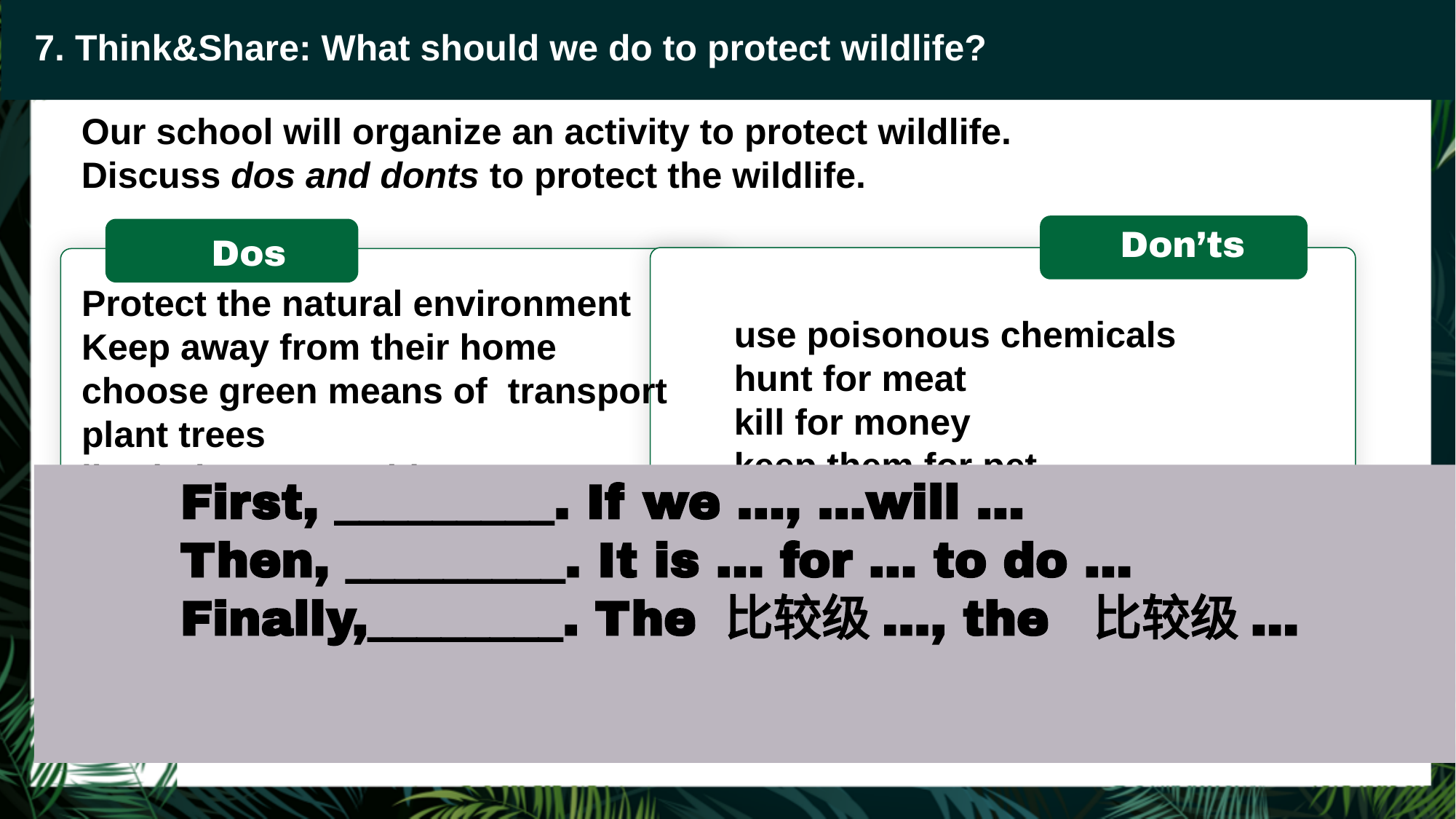

7. Think&Share: What should we do to protect wildlife?
Our school will organize an activity to protect wildlife.
Discuss dos and donts to protect the wildlife.

Don’ts

Dos

Protect the natural environment
Keep away from their home
choose green means of  transport
plant trees
live in harmony with nature
    ...
use poisonous chemicals
hunt for meat
kill for money
keep them for pet
    ...

     First, _________. If we ..., ...will ...
     Then, _________. It is ... for ... to do ...
     Finally,________. The 比较级..., the  比较级...